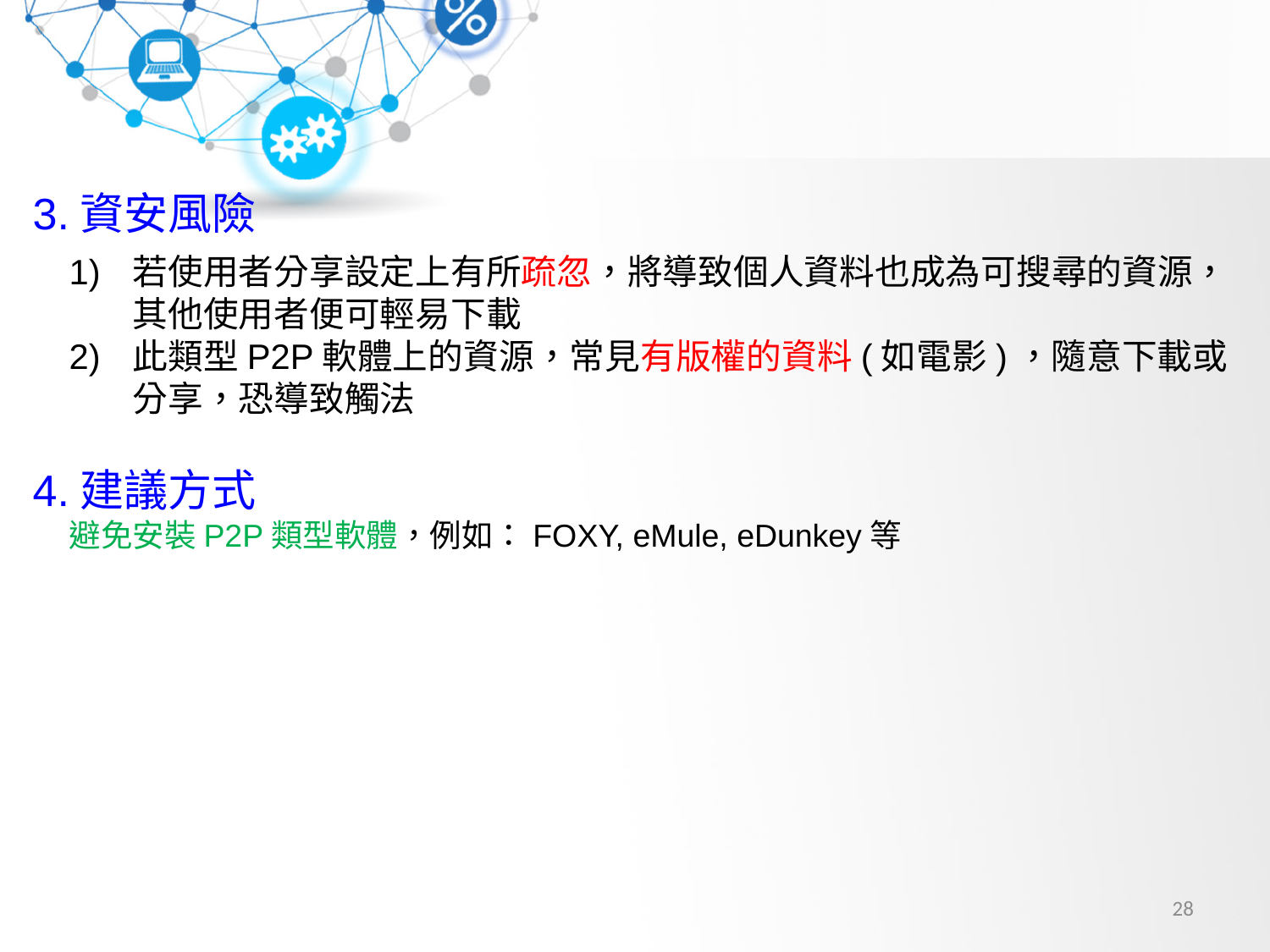

3.資安風險
若使用者分享設定上有所疏忽，將導致個人資料也成為可搜尋的資源，其他使用者便可輕易下載
此類型P2P軟體上的資源，常見有版權的資料(如電影)，隨意下載或分享，恐導致觸法

4.建議方式
避免安裝P2P類型軟體，例如：FOXY, eMule, eDunkey等

28